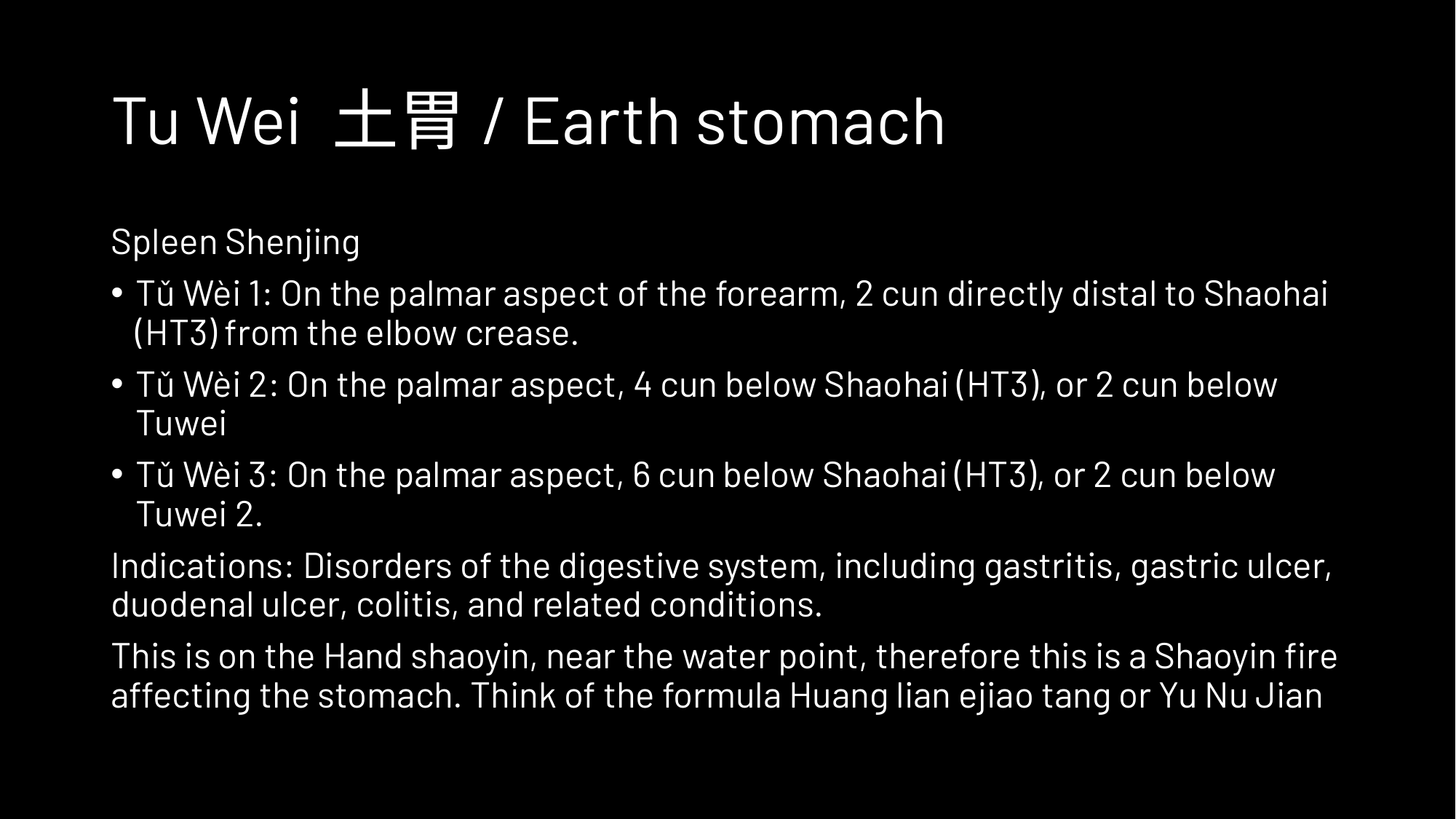

# Tu Wei 土胃/ Earth stomach
Spleen Shenjing
Tǔ Wèi 1: On the palmar aspect of the forearm, 2 cun directly distal to Shaohai (HT3) from the elbow crease.
Tǔ Wèi 2: On the palmar aspect, 4 cun below Shaohai (HT3), or 2 cun below Tuwei
Tǔ Wèi 3: On the palmar aspect, 6 cun below Shaohai (HT3), or 2 cun below Tuwei 2.
Indications: Disorders of the digestive system, including gastritis, gastric ulcer, duodenal ulcer, colitis, and related conditions.
This is on the Hand shaoyin, near the water point, therefore this is a Shaoyin fire affecting the stomach. Think of the formula Huang lian ejiao tang or Yu Nu Jian